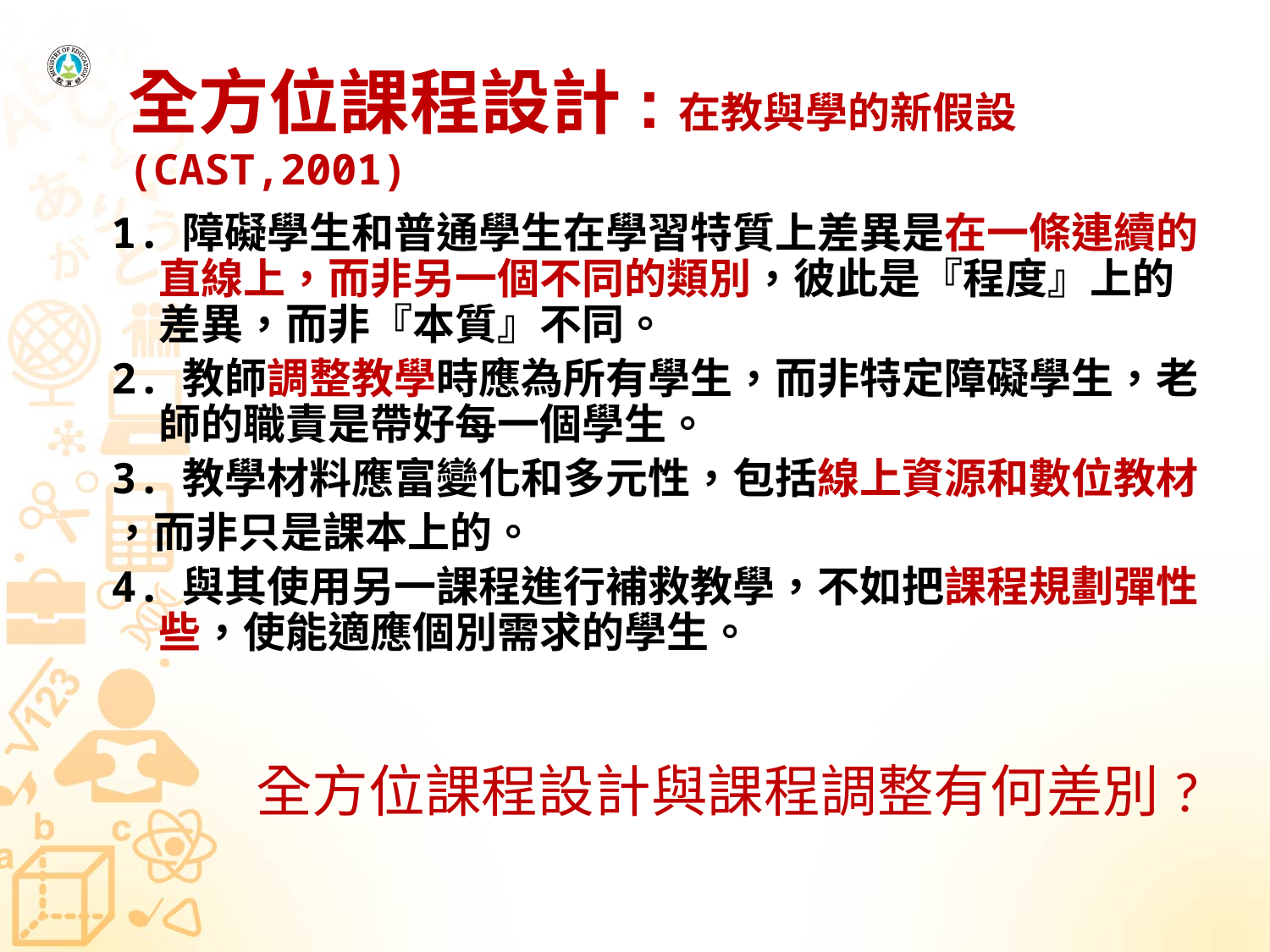

全方位課程設計:在教與學的新假設(CAST,2001)
#
1. 障礙學生和普通學生在學習特質上差異是在一條連續的直線上，而非另一個不同的類別，彼此是『程度』上的差異，而非『本質』不同。
2. 教師調整教學時應為所有學生，而非特定障礙學生，老師的職責是帶好每一個學生。
3. 教學材料應富變化和多元性，包括線上資源和數位教材
，而非只是課本上的。
4. 與其使用另一課程進行補救教學，不如把課程規劃彈性些，使能適應個別需求的學生。
全方位課程設計與課程調整有何差別?